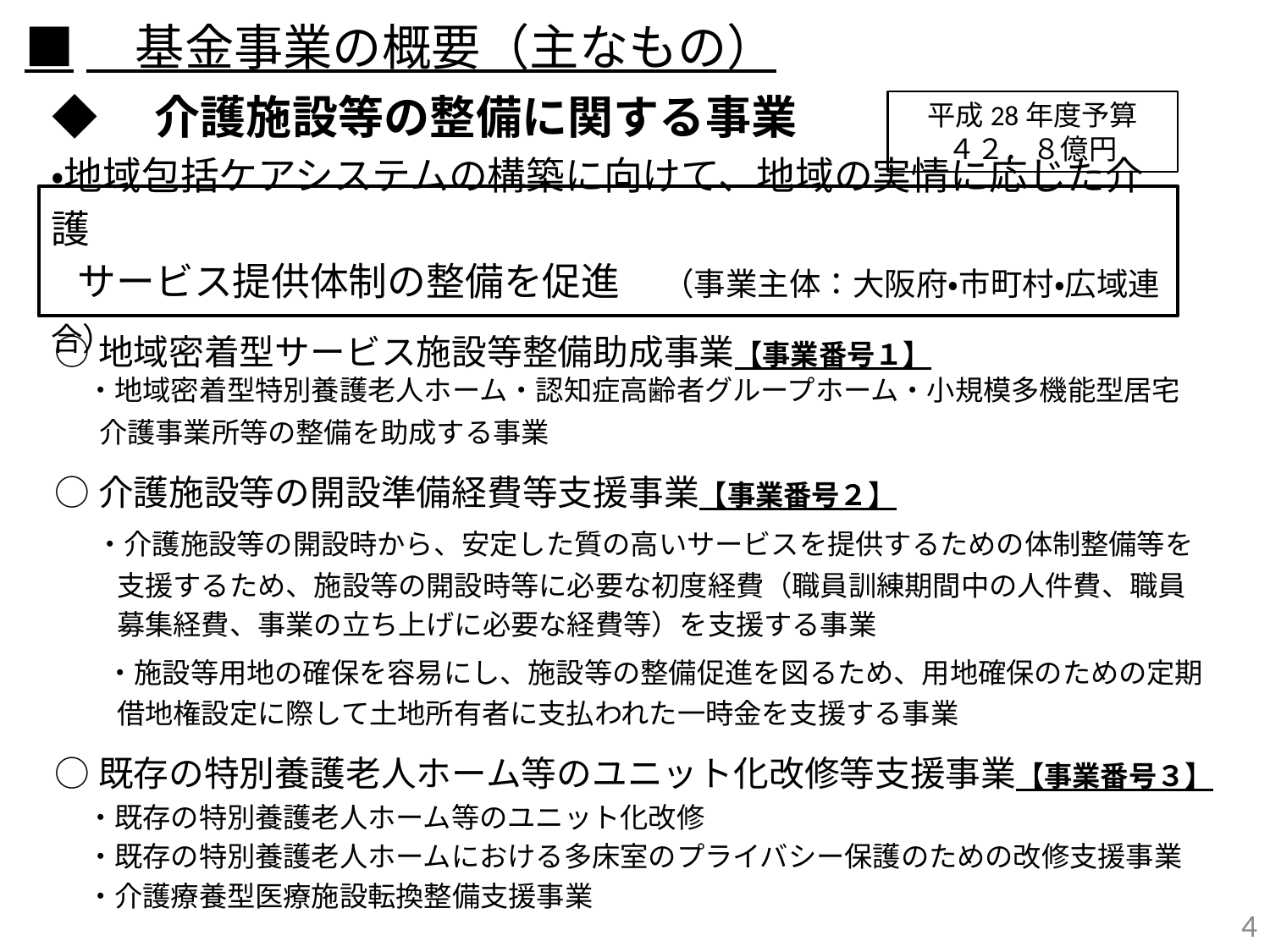

■　基金事業の概要（主なもの）
◆　介護施設等の整備に関する事業
平成28年度予算
４２．８億円
・地域包括ケアシステムの構築に向けて、地域の実情に応じた介護
  サービス提供体制の整備を促進　（事業主体：大阪府・市町村・広域連合）
○地域密着型サービス施設等整備助成事業【事業番号１】
    ・地域密着型特別養護老人ホーム・認知症高齢者グループホーム・小規模多機能型居宅
      介護事業所等の整備を助成する事業

○介護施設等の開設準備経費等支援事業【事業番号２】
　 ・介護施設等の開設時から、安定した質の高いサービスを提供するための体制整備等を
　　 支援するため、施設等の開設時等に必要な初度経費（職員訓練期間中の人件費、職員
　　 募集経費、事業の立ち上げに必要な経費等）を支援する事業
 　・施設等用地の確保を容易にし、施設等の整備促進を図るため、用地確保のための定期
　　 借地権設定に際して土地所有者に支払われた一時金を支援する事業

○既存の特別養護老人ホーム等のユニット化改修等支援事業【事業番号３】
    ・既存の特別養護老人ホーム等のユニット化改修
    ・既存の特別養護老人ホームにおける多床室のプライバシー保護のための改修支援事業
    ・介護療養型医療施設転換整備支援事業

4